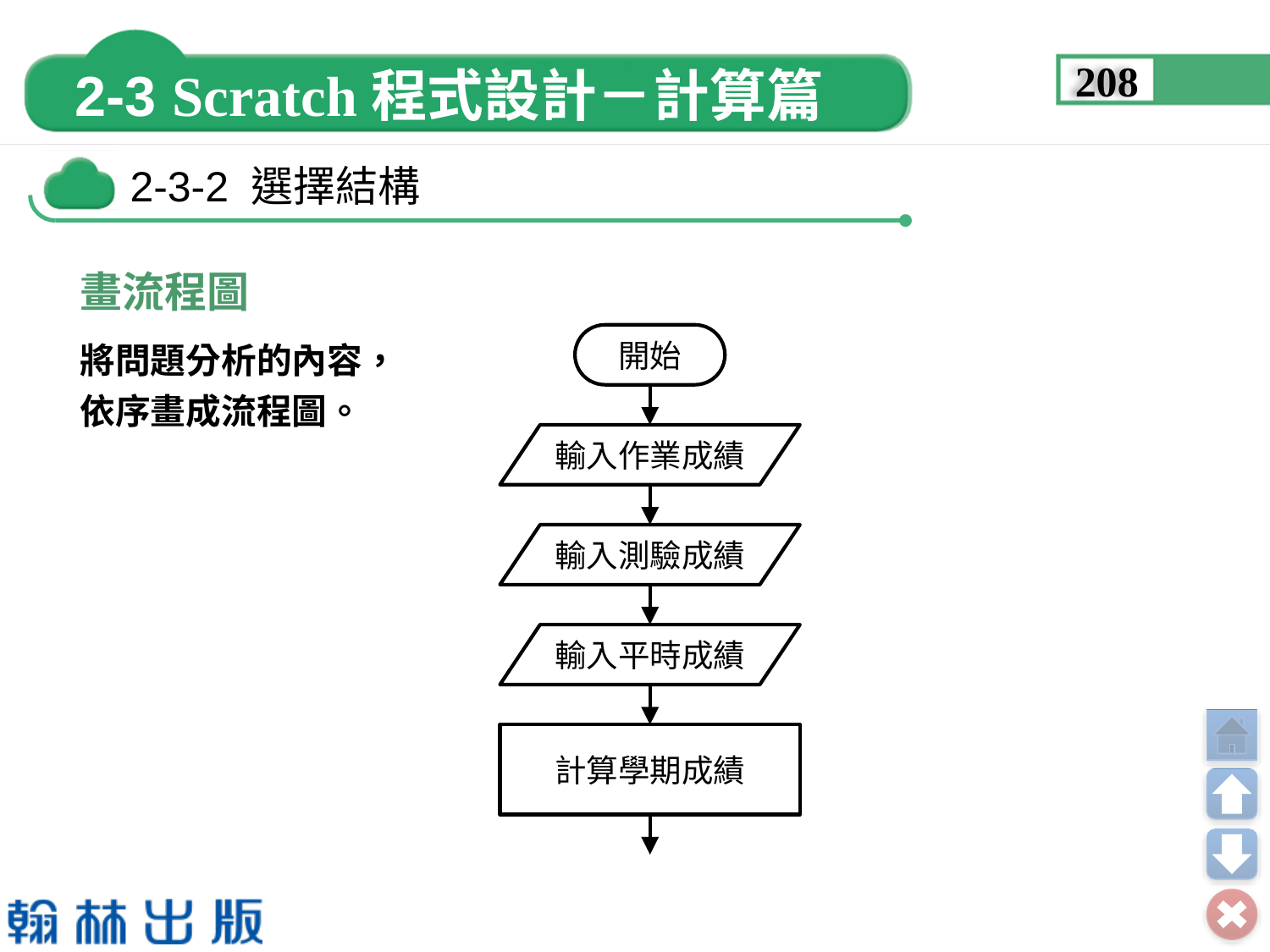

208
畫流程圖
將問題分析的內容，
依序畫成流程圖。
開始
輸入作業成績
輸入測驗成績
輸入平時成績
計算學期成績